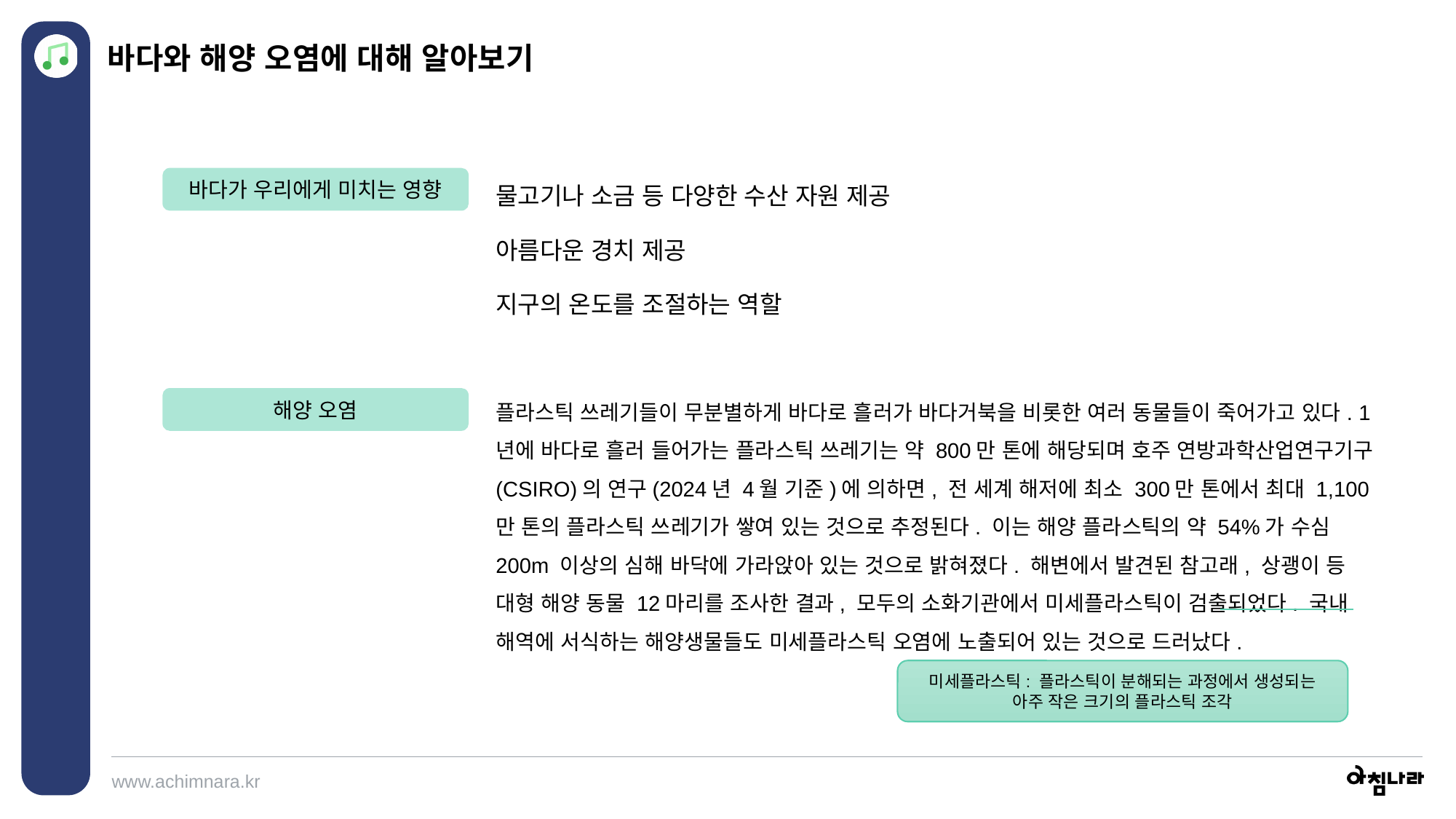

바다와 해양 오염에 대해 알아보기
물고기나 소금 등 다양한 수산 자원 제공
바다가 우리에게 미치는 영향
아름다운 경치 제공
지구의 온도를 조절하는 역할
플라스틱 쓰레기들이 무분별하게 바다로 흘러가 바다거북을 비롯한 여러 동물들이 죽어가고 있다. 1년에 바다로 흘러 들어가는 플라스틱 쓰레기는 약 800만 톤에 해당되며 호주 연방과학산업연구기구(CSIRO)의 연구(2024년 4월 기준)에 의하면, 전 세계 해저에 최소 300만 톤에서 최대 1,100만 톤의 플라스틱 쓰레기가 쌓여 있는 것으로 추정된다. 이는 해양 플라스틱의 약 54%가 수심 200m 이상의 심해 바닥에 가라앉아 있는 것으로 밝혀졌다. 해변에서 발견된 참고래, 상괭이 등 대형 해양 동물 12마리를 조사한 결과, 모두의 소화기관에서 미세플라스틱이 검출되었다. 국내 해역에 서식하는 해양생물들도 미세플라스틱 오염에 노출되어 있는 것으로 드러났다.
해양 오염
미세플라스틱: 플라스틱이 분해되는 과정에서 생성되는 아주 작은 크기의 플라스틱 조각